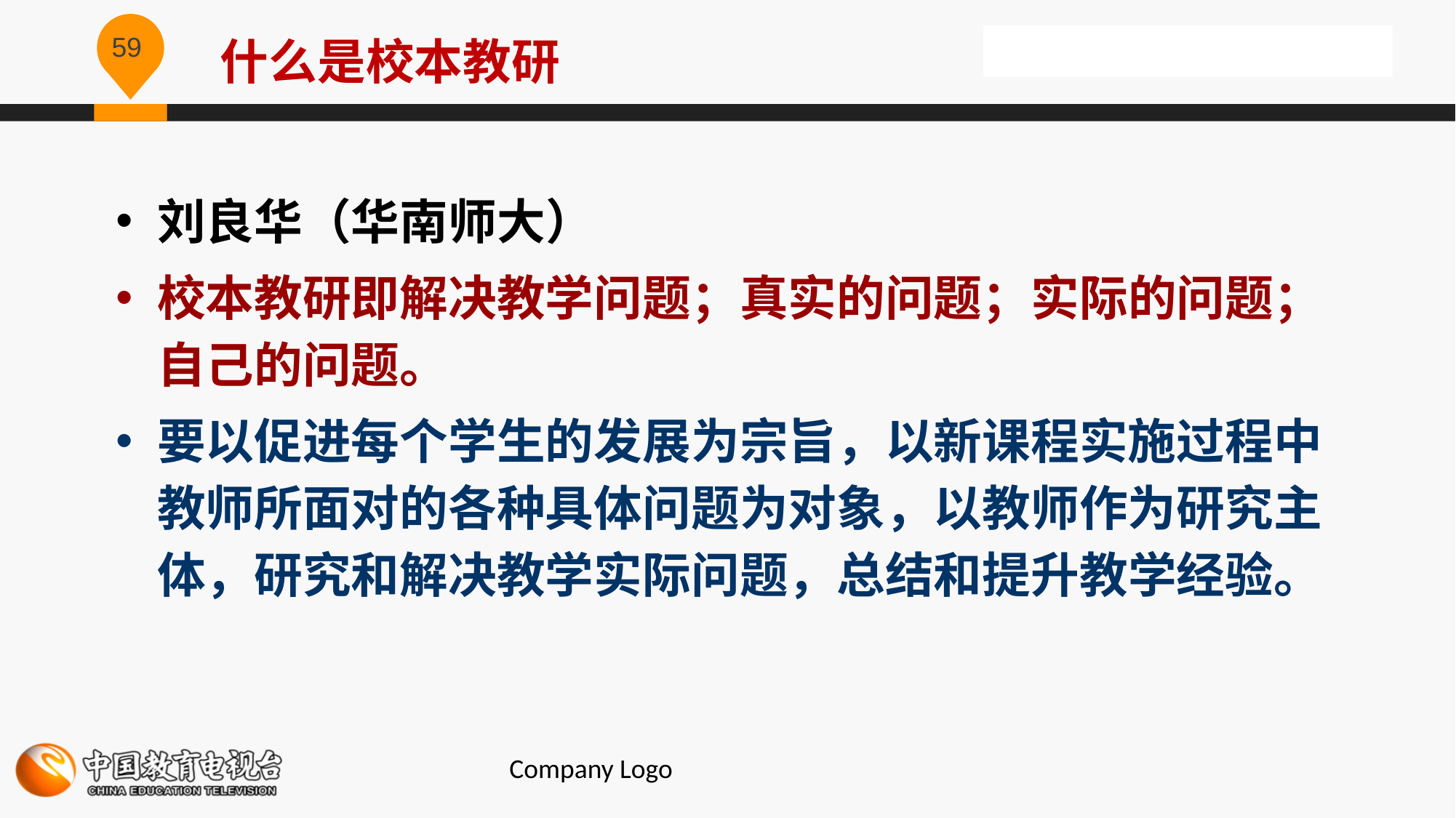

什么是校本教研
刘良华（华南师大）
校本教研即解决教学问题；真实的问题；实际的问题；自己的问题。
要以促进每个学生的发展为宗旨，以新课程实施过程中教师所面对的各种具体问题为对象，以教师作为研究主体，研究和解决教学实际问题，总结和提升教学经验。
Company Logo